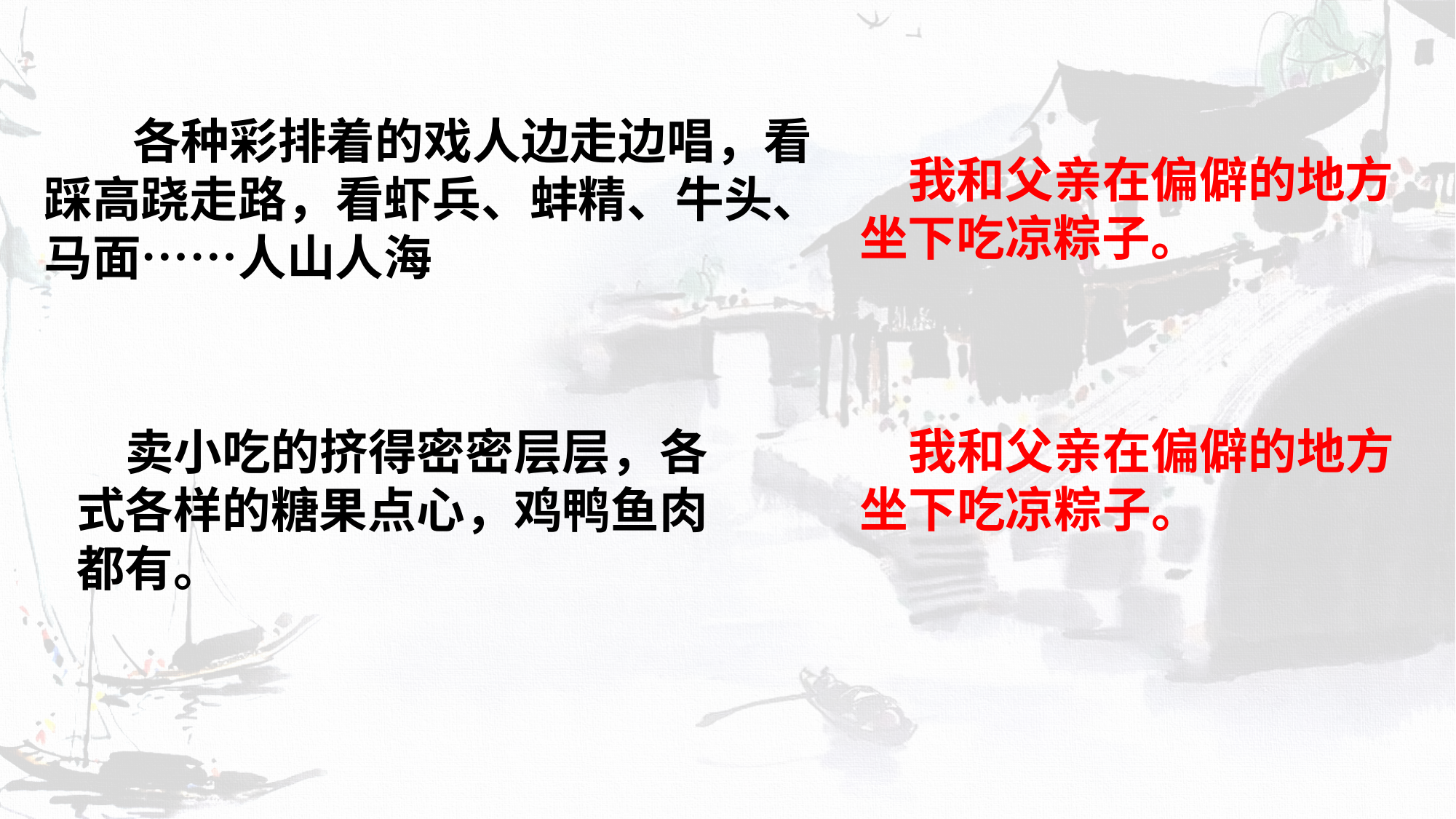

各种彩排着的戏人边走边唱，看踩高跷走路，看虾兵、蚌精、牛头、马面……人山人海
    我和父亲在偏僻的地方
坐下吃凉粽子。
    我和父亲在偏僻的地方
坐下吃凉粽子。
    卖小吃的挤得密密层层，各式各样的糖果点心，鸡鸭鱼肉都有。